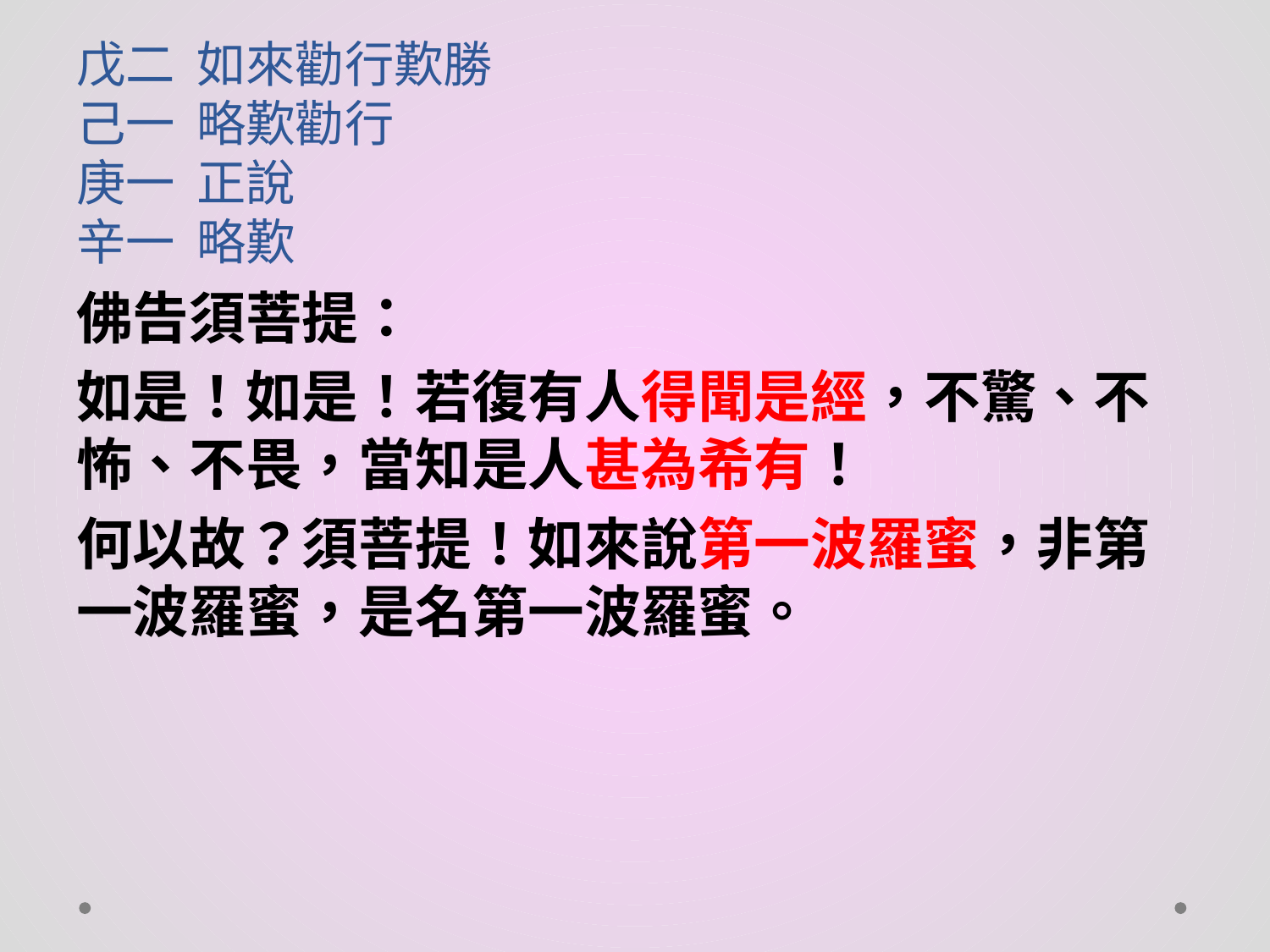

# 戊二  如來勸行歎勝 己一  略歎勸行 庚一  正說 辛一  略歎
佛告須菩提：
如是！如是！若復有人得聞是經，不驚、不怖、不畏，當知是人甚為希有！
何以故？須菩提！如來說第一波羅蜜，非第一波羅蜜，是名第一波羅蜜。